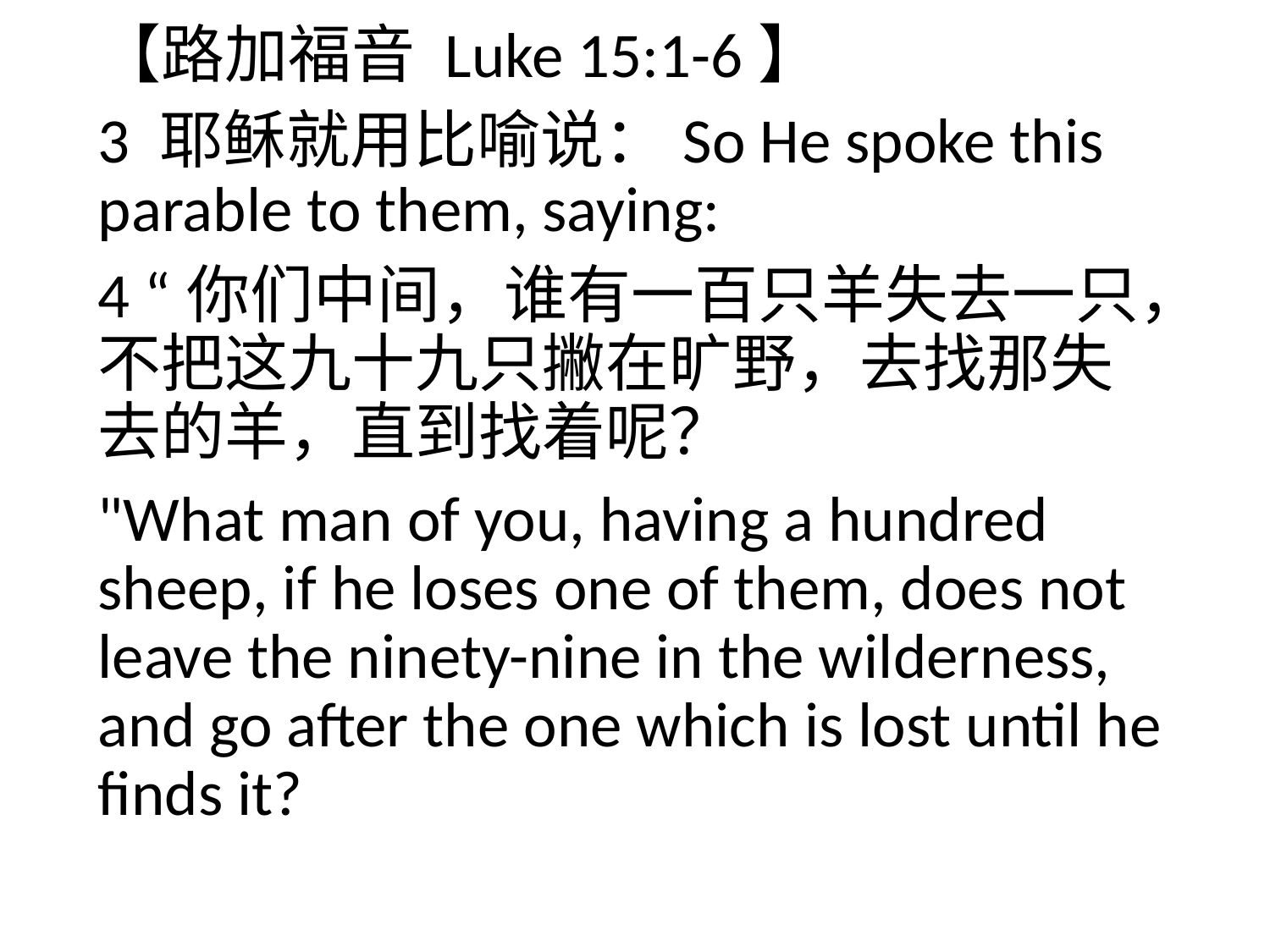

【路加福音 Luke 15:1-6】
3 耶稣就用比喻说：So He spoke this parable to them, saying:
4 “你们中间，谁有一百只羊失去一只，不把这九十九只撇在旷野，去找那失去的羊，直到找着呢？
"What man of you, having a hundred sheep, if he loses one of them, does not leave the ninety-nine in the wilderness, and go after the one which is lost until he finds it?